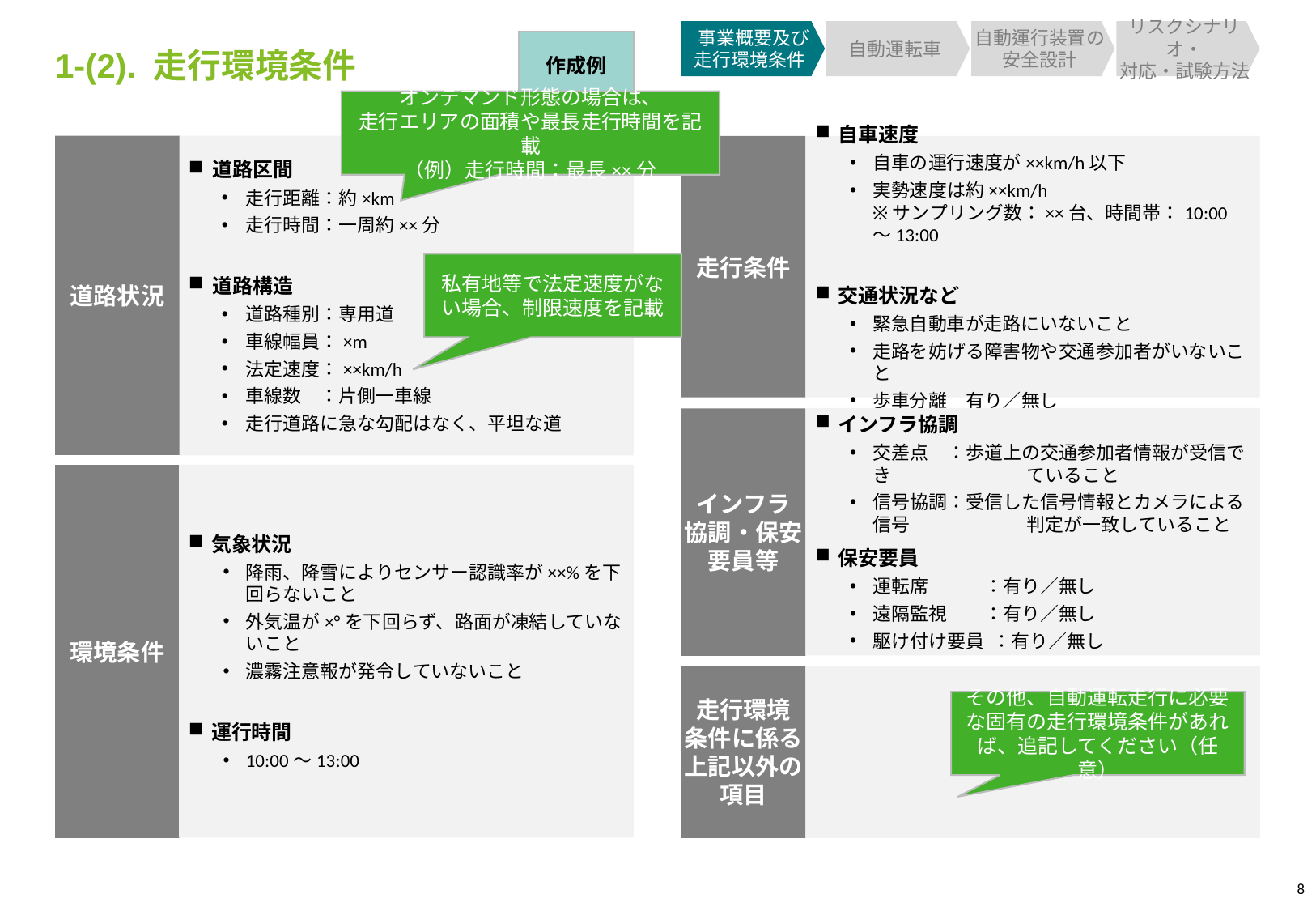

事業概要及び
走行環境条件
自動運転車
自動運行装置の安全設計
リスクシナリオ・
対応・試験方法
作成例
1-(2). 走行環境条件
オンデマンド形態の場合は、
走行エリアの面積や最長走行時間を記載
（例）走行時間：最長××分
道路状況
道路区間
走行距離：約×km
走行時間：一周約××分

道路構造
道路種別：専用道
車線幅員：×m
法定速度：××km/h
車線数　：片側一車線
走行道路に急な勾配はなく、平坦な道
走行条件
自車速度
自車の運行速度が××km/h以下
実勢速度は約××km/h
※サンプリング数：××台、時間帯：10:00～13:00

交通状況など
緊急自動車が走路にいないこと
走路を妨げる障害物や交通参加者がいないこと
歩車分離　有り／無し
私有地等で法定速度がない場合、制限速度を記載
インフラ協調
交差点　：歩道上の交通参加者情報が受信でき	ていること
信号協調：受信した信号情報とカメラによる信号	判定が一致していること
保安要員
運転席　　　：有り／無し
遠隔監視　　：有り／無し
駆け付け要員  ：有り／無し
インフラ
協調・保安要員等
気象状況
降雨、降雪によりセンサー認識率が××%を下回らないこと
外気温が×°を下回らず、路面が凍結していないこと
濃霧注意報が発令していないこと

運行時間
10:00～13:00
環境条件
走行環境
条件に係る
上記以外の項目

その他、自動運転走行に必要な固有の走行環境条件があれば、追記してください（任意）
8